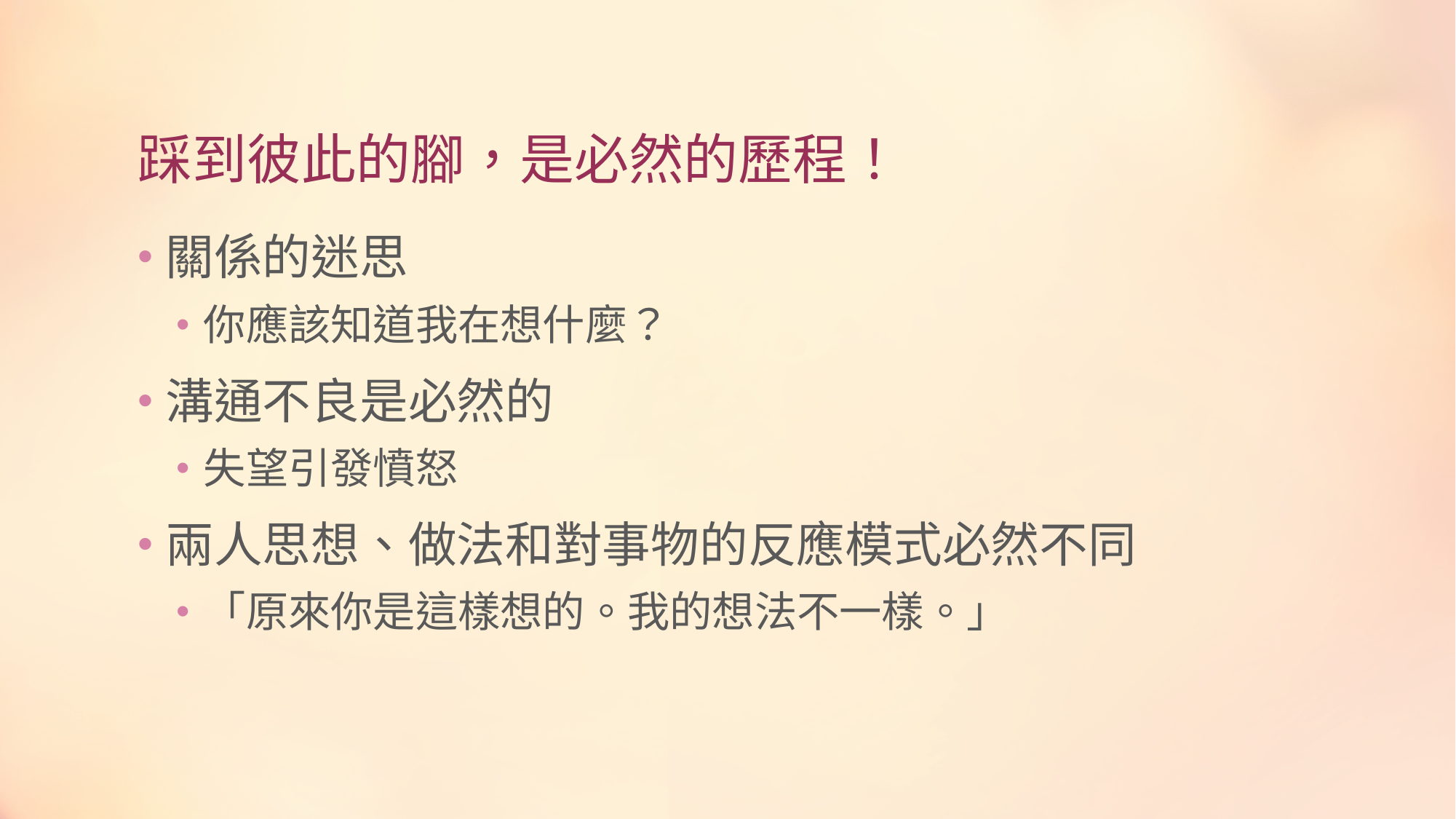

# 踩到彼此的腳，是必然的歷程！
關係的迷思
你應該知道我在想什麼？
溝通不良是必然的
失望引發憤怒
兩人思想、做法和對事物的反應模式必然不同
「原來你是這樣想的。我的想法不一樣。」